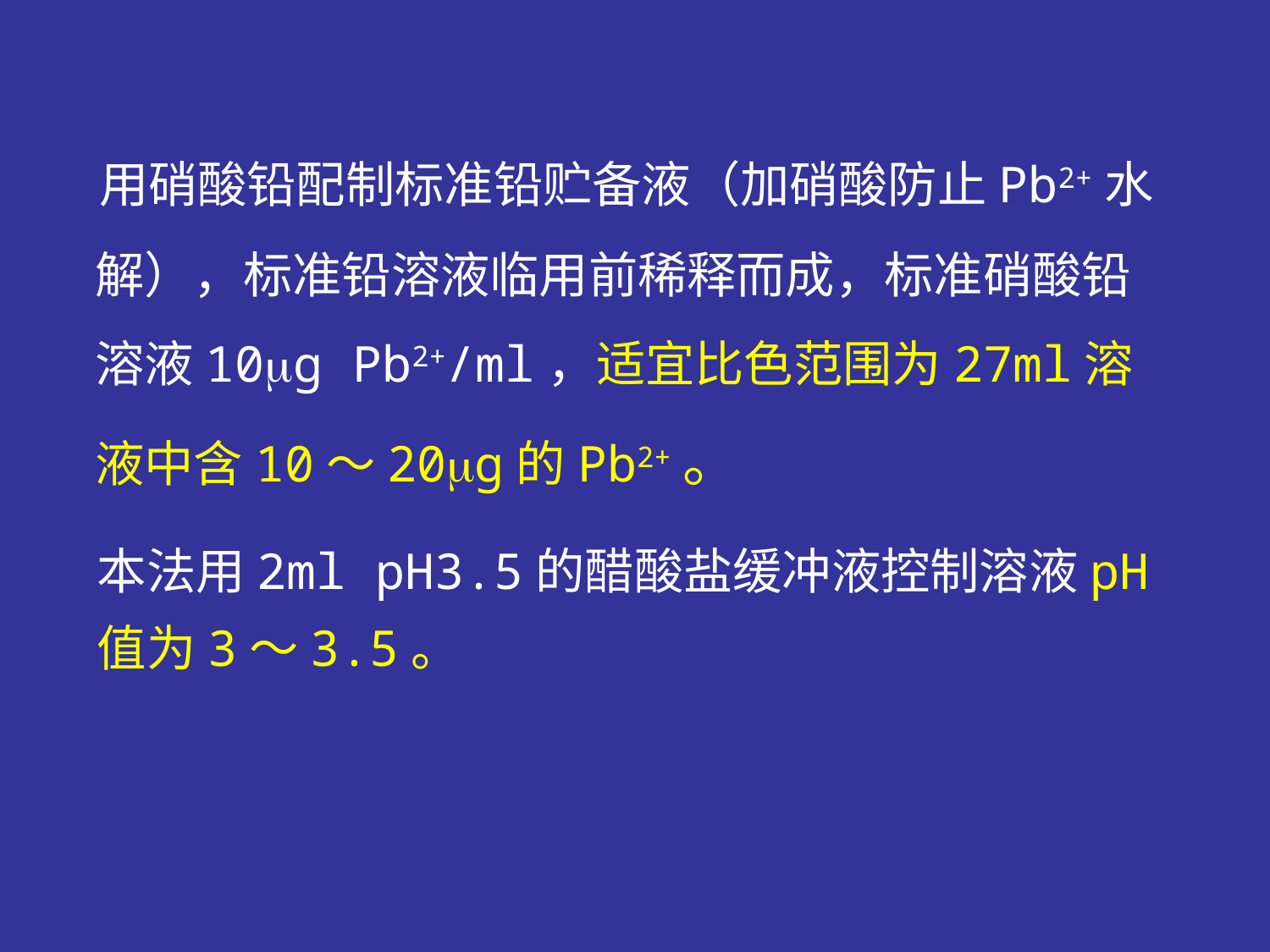

用硝酸铅配制标准铅贮备液（加硝酸防止Pb2+水解），标准铅溶液临用前稀释而成，标准硝酸铅溶液10μg Pb2+/ml，适宜比色范围为27ml溶液中含10～20μg的Pb2+。
本法用2ml pH3.5的醋酸盐缓冲液控制溶液pH值为3～3.5。